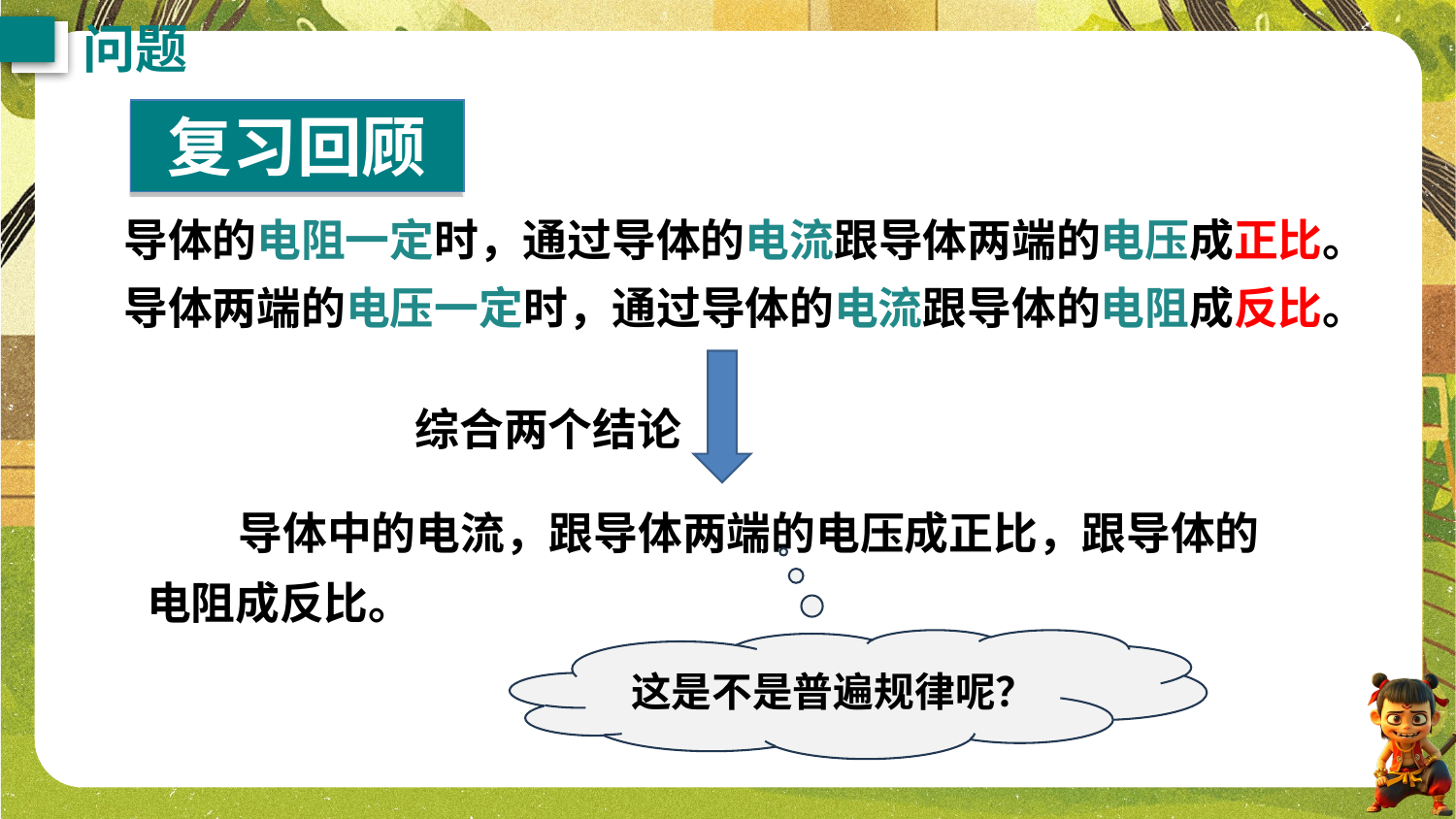

问题

复习回顾
导体的电阻一定时，通过导体的电流跟导体两端的电压成正比。
导体两端的电压一定时，通过导体的电流跟导体的电阻成反比。

综合两个结论
        导体中的电流，跟导体两端的电压成正比，跟导体的电阻成反比。
这是不是普遍规律呢？